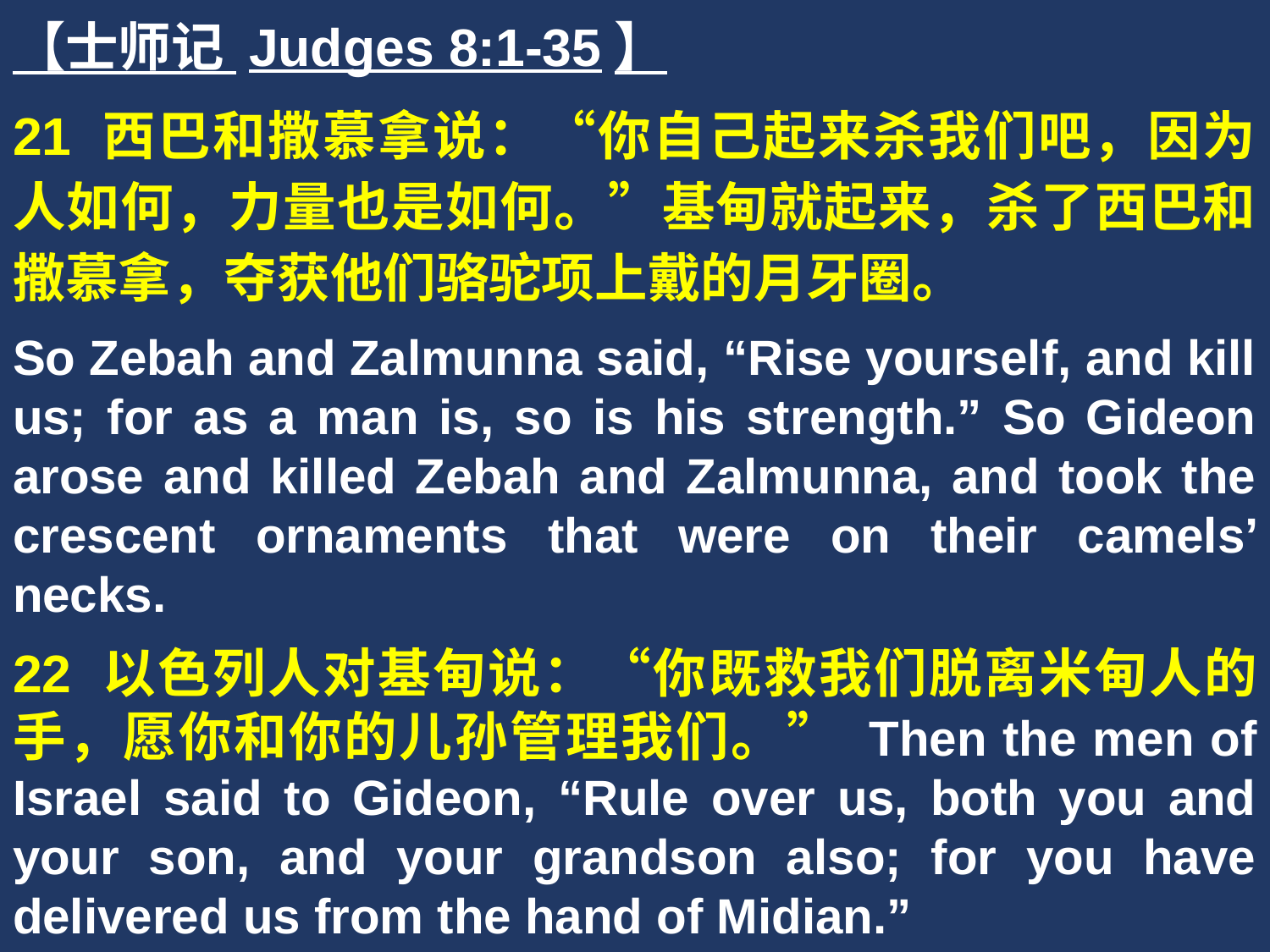

【士师记 Judges 8:1-35】
21 西巴和撒慕拿说：“你自己起来杀我们吧，因为人如何，力量也是如何。”基甸就起来，杀了西巴和撒慕拿，夺获他们骆驼项上戴的月牙圈。
So Zebah and Zalmunna said, “Rise yourself, and kill us; for as a man is, so is his strength.” So Gideon arose and killed Zebah and Zalmunna, and took the crescent ornaments that were on their camels’ necks.
22 以色列人对基甸说：“你既救我们脱离米甸人的手，愿你和你的儿孙管理我们。” Then the men of Israel said to Gideon, “Rule over us, both you and your son, and your grandson also; for you have delivered us from the hand of Midian.”